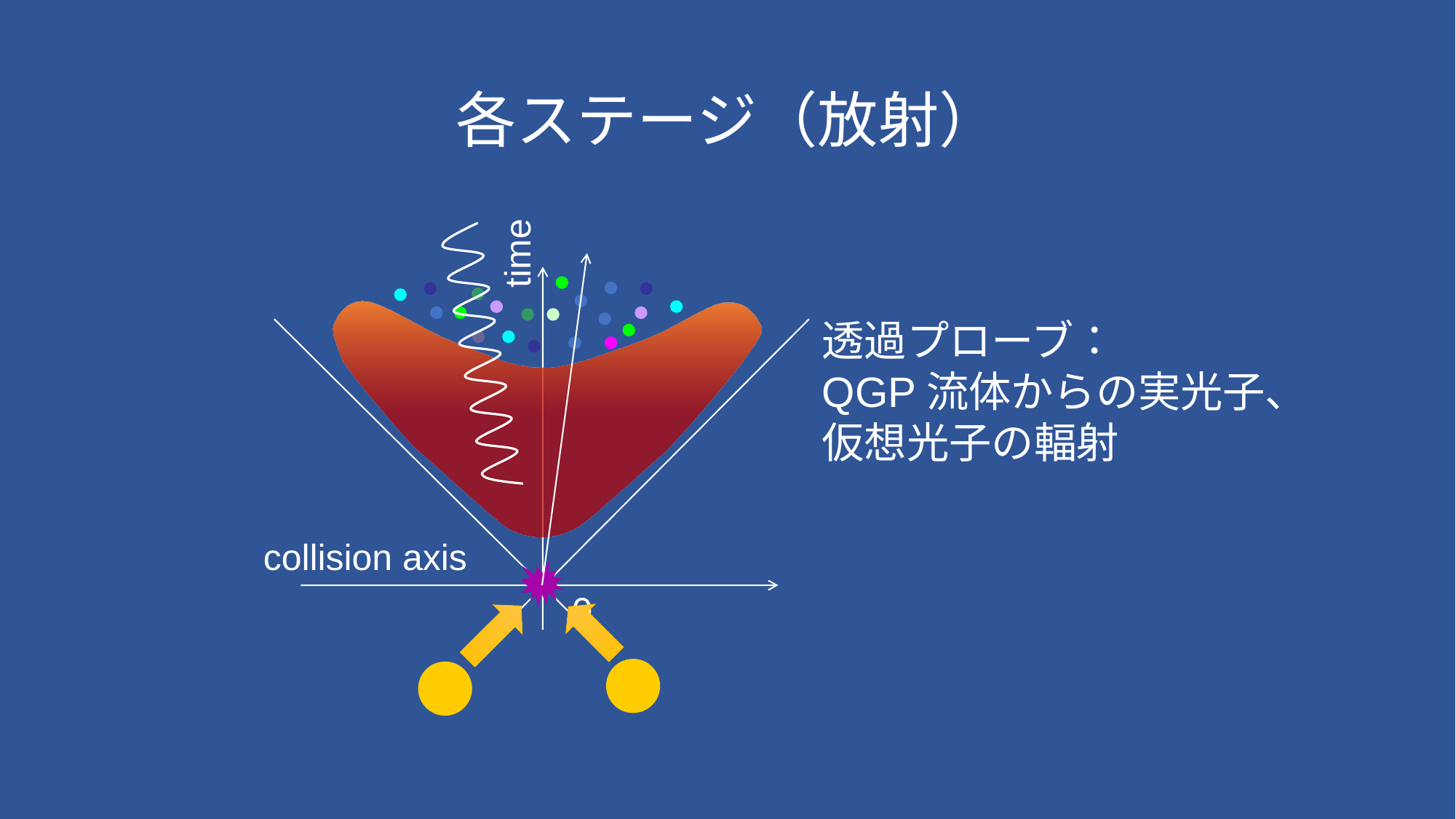

# 各ステージ（放射）
time

透過プローブ：
QGP流体からの実光子、仮想光子の輻射

collision axis

0